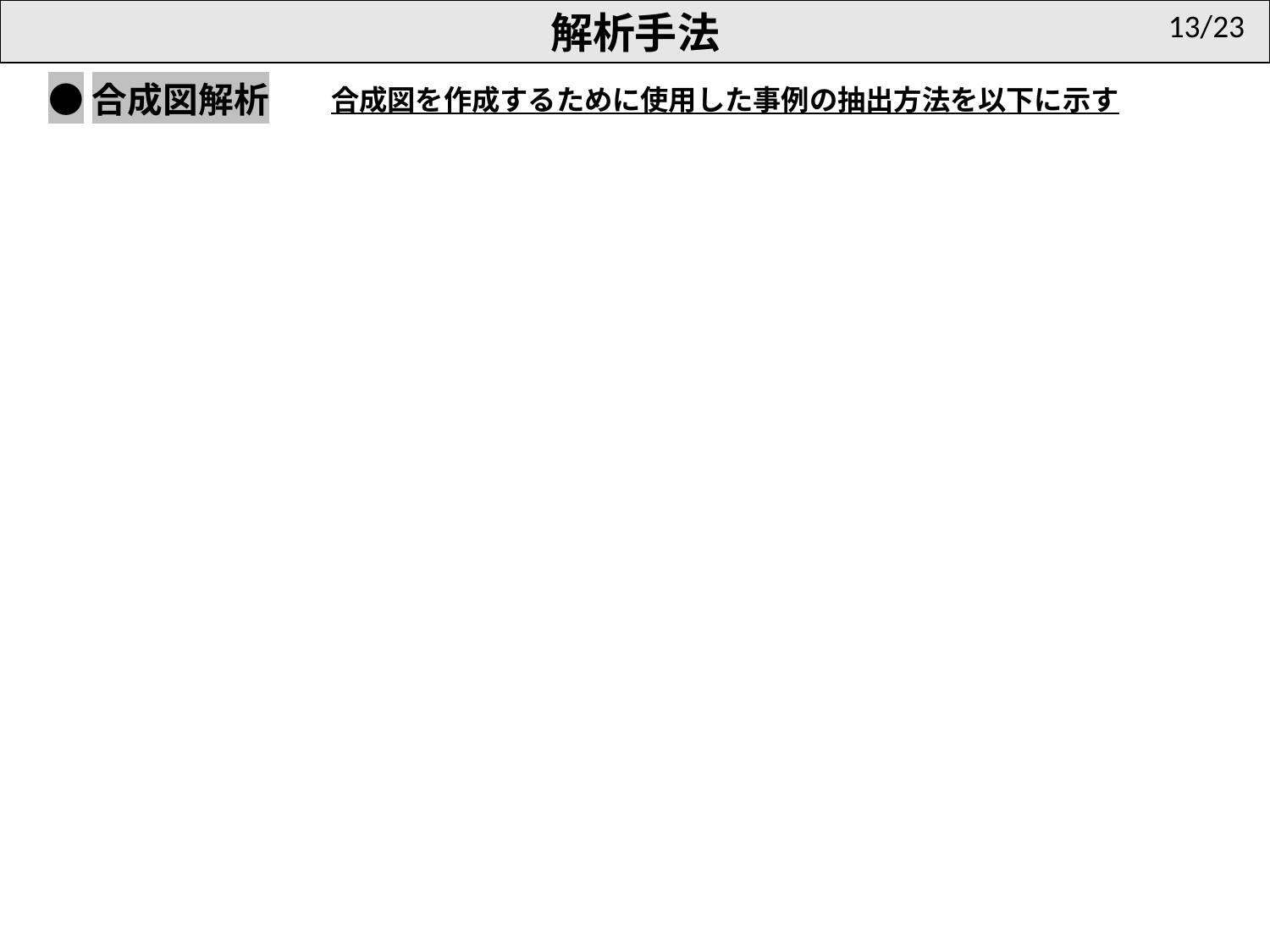

解析手法
13/23
●合成図解析
合成図を作成するために使用した事例の抽出方法を以下に示す